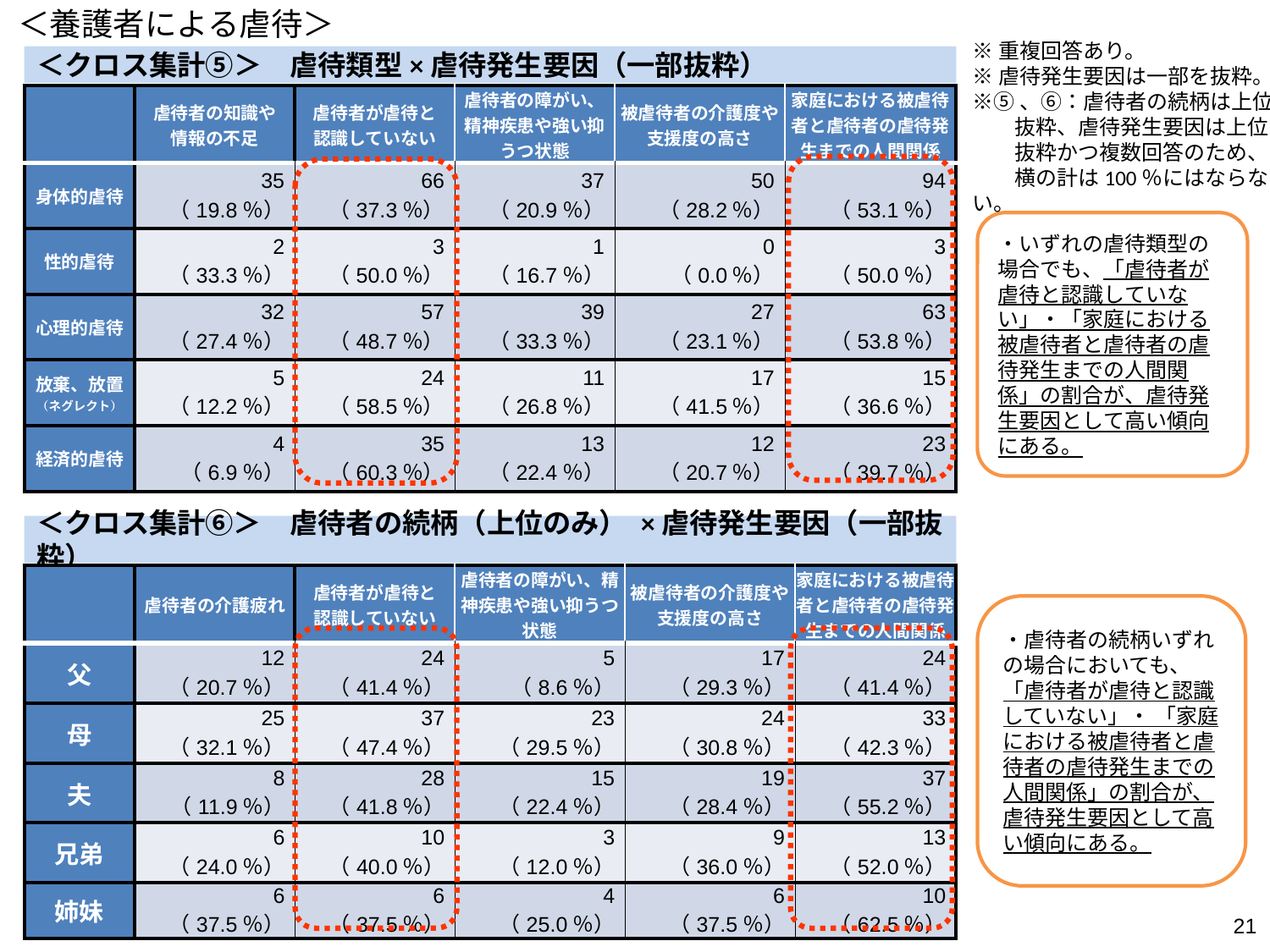

＜養護者による虐待＞
※重複回答あり。
※虐待発生要因は一部を抜粋。
※⑤、⑥：虐待者の続柄は上位
　　抜粋、虐待発生要因は上位
　　抜粋かつ複数回答のため、
　　横の計は100％にはならない。
# ＜クロス集計⑤＞　虐待類型×虐待発生要因（一部抜粋）
|  | 虐待者の知識や 情報の不足 | 虐待者が虐待と 認識していない | 虐待者の障がい、精神疾患や強い抑うつ状態 | 被虐待者の介護度や支援度の高さ | 家庭における被虐待者と虐待者の虐待発生までの人間関係 |
| --- | --- | --- | --- | --- | --- |
| 身体的虐待 | 35 （19.8％） | 66 （37.3％） | 37 （20.9％） | 50 （28.2％） | 94 （53.1％） |
| 性的虐待 | 2 （33.3％） | 3 （50.0％） | 1 （16.7％） | 0 （0.0％） | 3 （50.0％） |
| 心理的虐待 | 32 （27.4％） | 57 （48.7％） | 39 （33.3％） | 27 （23.1％） | 63 （53.8％） |
| 放棄、放置 （ネグレクト） | 5 （12.2％） | 24 （58.5％） | 11 （26.8％） | 17 （41.5％） | 15 （36.6％） |
| 経済的虐待 | 4 （6.9％） | 35 （60.3％） | 13 （22.4％） | 12 （20.7％） | 23 （39.7％） |

・いずれの虐待類型の場合でも、「虐待者が虐待と認識していない」・「家庭における被虐待者と虐待者の虐待発生までの人間関係」の割合が、虐待発生要因として高い傾向にある。
＜クロス集計⑥＞　虐待者の続柄（上位のみ） ×虐待発生要因（一部抜粋）
|  | 虐待者の介護疲れ | 虐待者が虐待と 認識していない | 虐待者の障がい、精神疾患や強い抑うつ状態 | 被虐待者の介護度や支援度の高さ | 家庭における被虐待者と虐待者の虐待発生までの人間関係 |
| --- | --- | --- | --- | --- | --- |
| 父 | 12 （20.7％） | 24 （41.4％） | 5 （8.6％） | 17 （29.3％） | 24 （41.4％） |
| 母 | 25 （32.1％） | 37 （47.4％） | 23 （29.5％） | 24 （30.8％） | 33 （42.3％） |
| 夫 | 8 （11.9％） | 28 （41.8％） | 15 （22.4％） | 19 （28.4％） | 37 （55.2％） |
| 兄弟 | 6 （24.0％） | 10 （40.0％） | 3 （12.0％） | 9 （36.0％） | 13 （52.0％） |
| 姉妹 | 6 （37.5％） | 6 （37.5％） | 4 （25.0％） | 6 （37.5％） | 10 （62.5％） |
・虐待者の続柄いずれの場合においても、 「虐待者が虐待と認識していない」・ 「家庭における被虐待者と虐待者の虐待発生までの人間関係」の割合が、虐待発生要因として高い傾向にある。

21